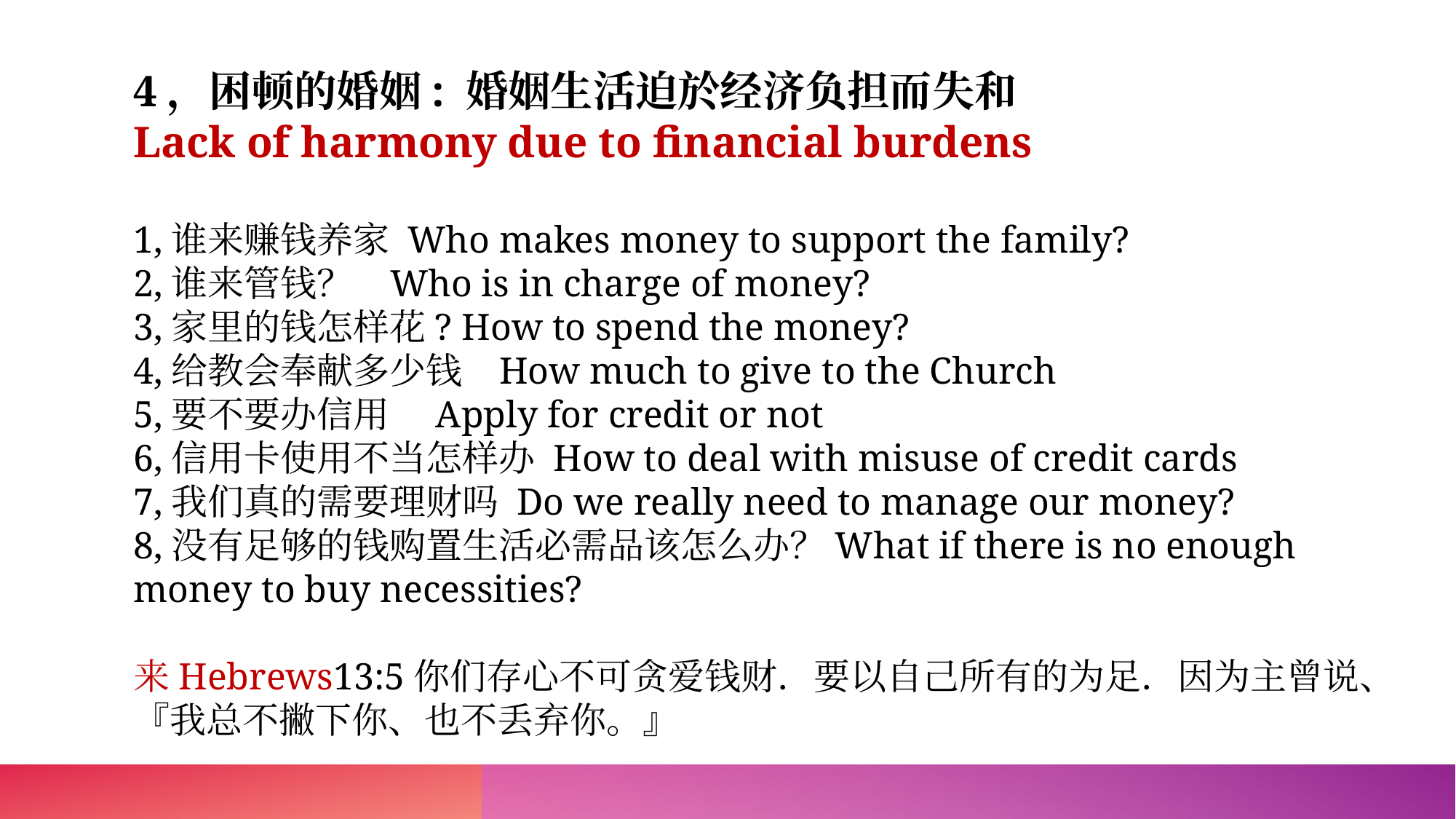

4，困顿的婚姻: 婚姻生活迫於经济负担而失和
Lack of harmony due to financial burdens

1,谁来赚钱养家 Who makes money to support the family?
2,谁来管钱？   Who is in charge of money?
3,家里的钱怎样花? How to spend the money?
4,给教会奉献多少钱   How much to give to the Church
5,要不要办信用    Apply for credit or not
6,信用卡使用不当怎样办 How to deal with misuse of credit cards
7,我们真的需要理财吗 Do we really need to manage our money?
8,没有足够的钱购置生活必需品该怎么办？What if there is no enough money to buy necessities?

来Hebrews13:5你们存心不可贪爱钱财．要以自己所有的为足．因为主曾说、『我总不撇下你、也不丢弃你。』